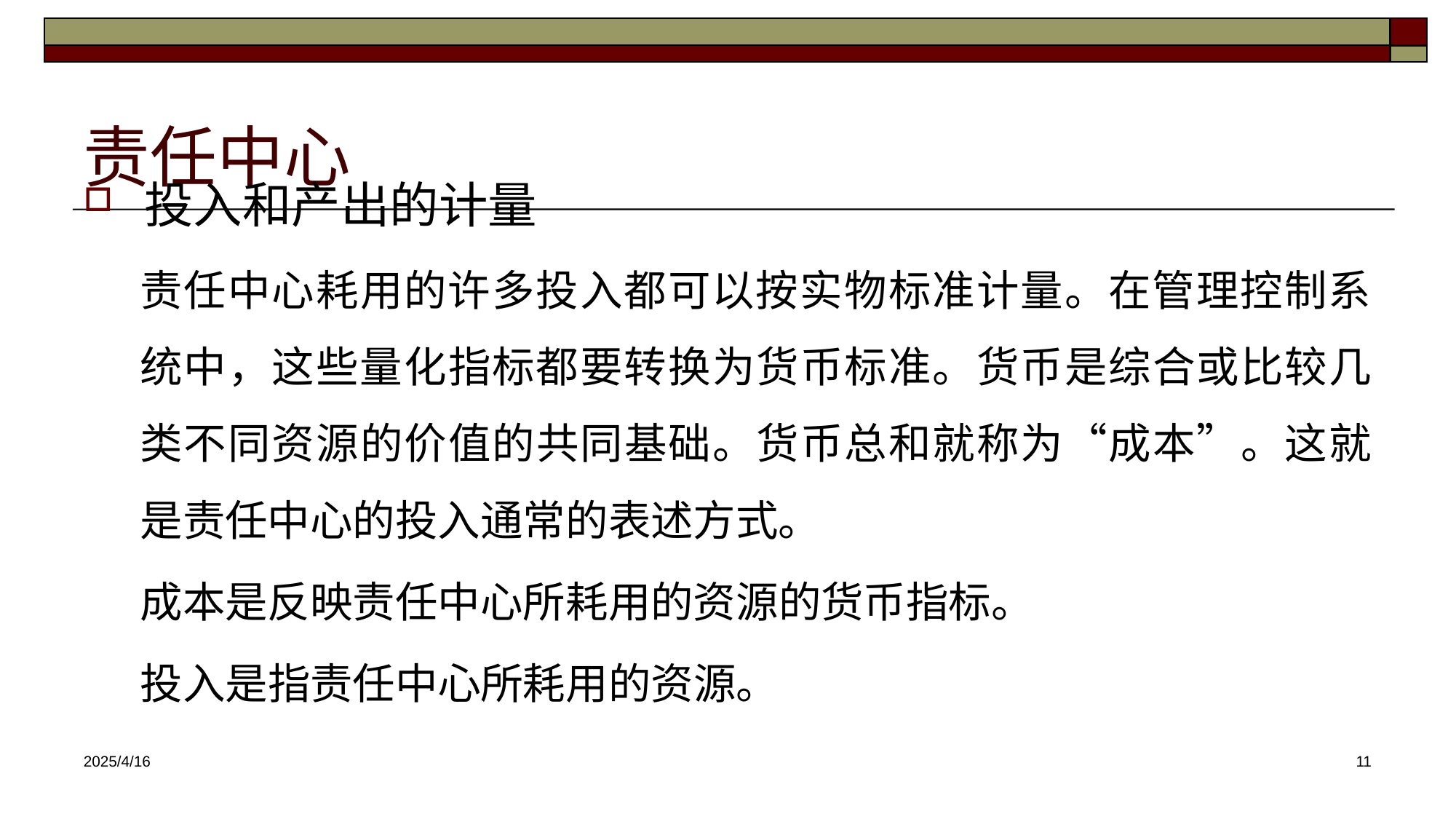

# 责任中心
投入和产出的计量
责任中心耗用的许多投入都可以按实物标准计量。在管理控制系统中，这些量化指标都要转换为货币标准。货币是综合或比较几类不同资源的价值的共同基础。货币总和就称为“成本”。这就是责任中心的投入通常的表述方式。
成本是反映责任中心所耗用的资源的货币指标。
投入是指责任中心所耗用的资源。
2025/4/16
11